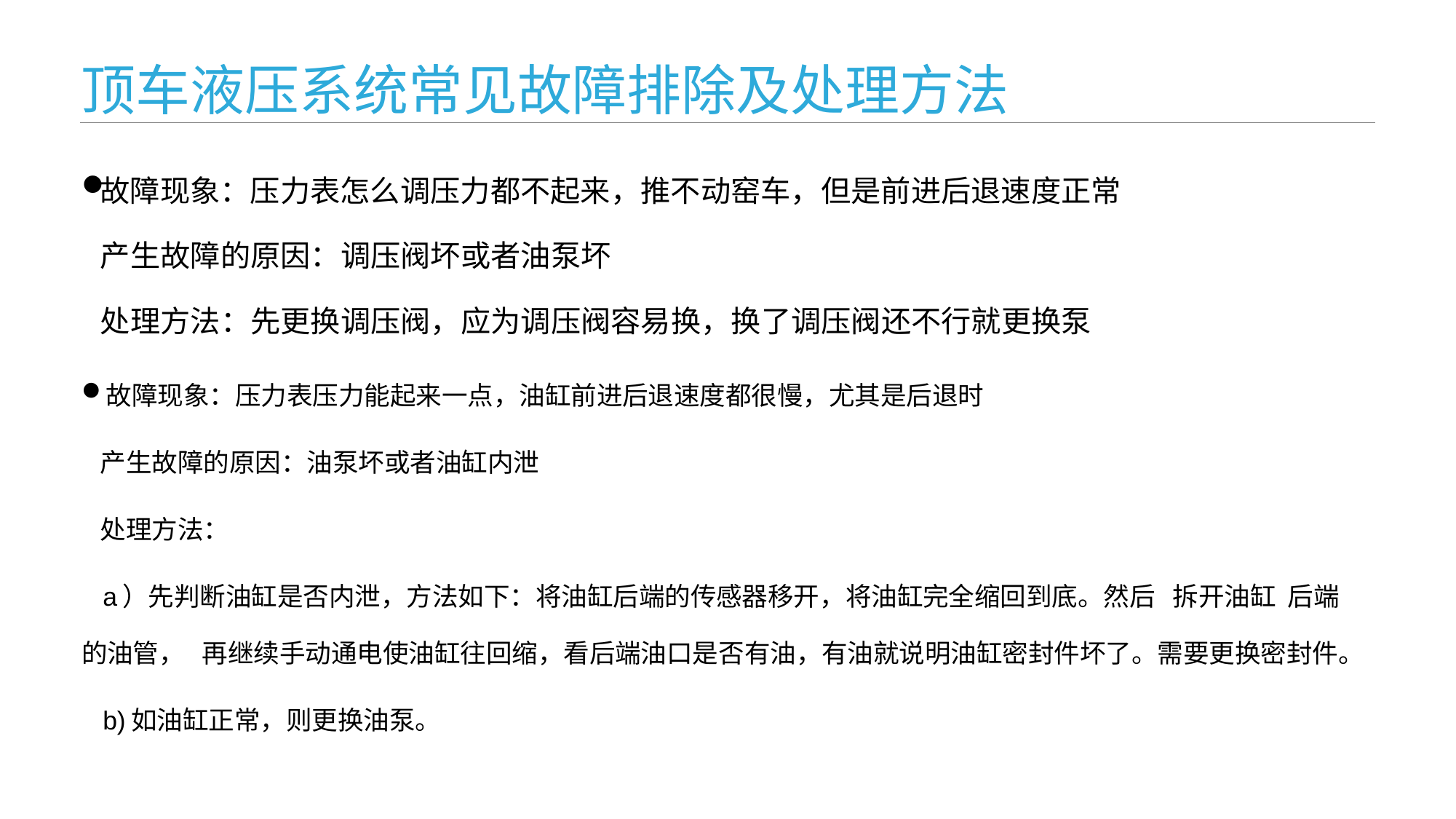

顶车液压系统常见故障排除及处理方法
故障现象：压力表怎么调压力都不起来，推不动窑车，但是前进后退速度正常
  产生故障的原因：调压阀坏或者油泵坏
  处理方法：先更换调压阀，应为调压阀容易换，换了调压阀还不行就更换泵

故障现象：压力表压力能起来一点，油缸前进后退速度都很慢，尤其是后退时
  产生故障的原因：油泵坏或者油缸内泄
  处理方法：
   a）先判断油缸是否内泄，方法如下：将油缸后端的传感器移开，将油缸完全缩回到底。然后   拆开油缸  后端的油管，   再继续手动通电使油缸往回缩，看后端油口是否有油，有油就说明油缸密封件坏了。需要更换密封件。
   b)如油缸正常，则更换油泵。